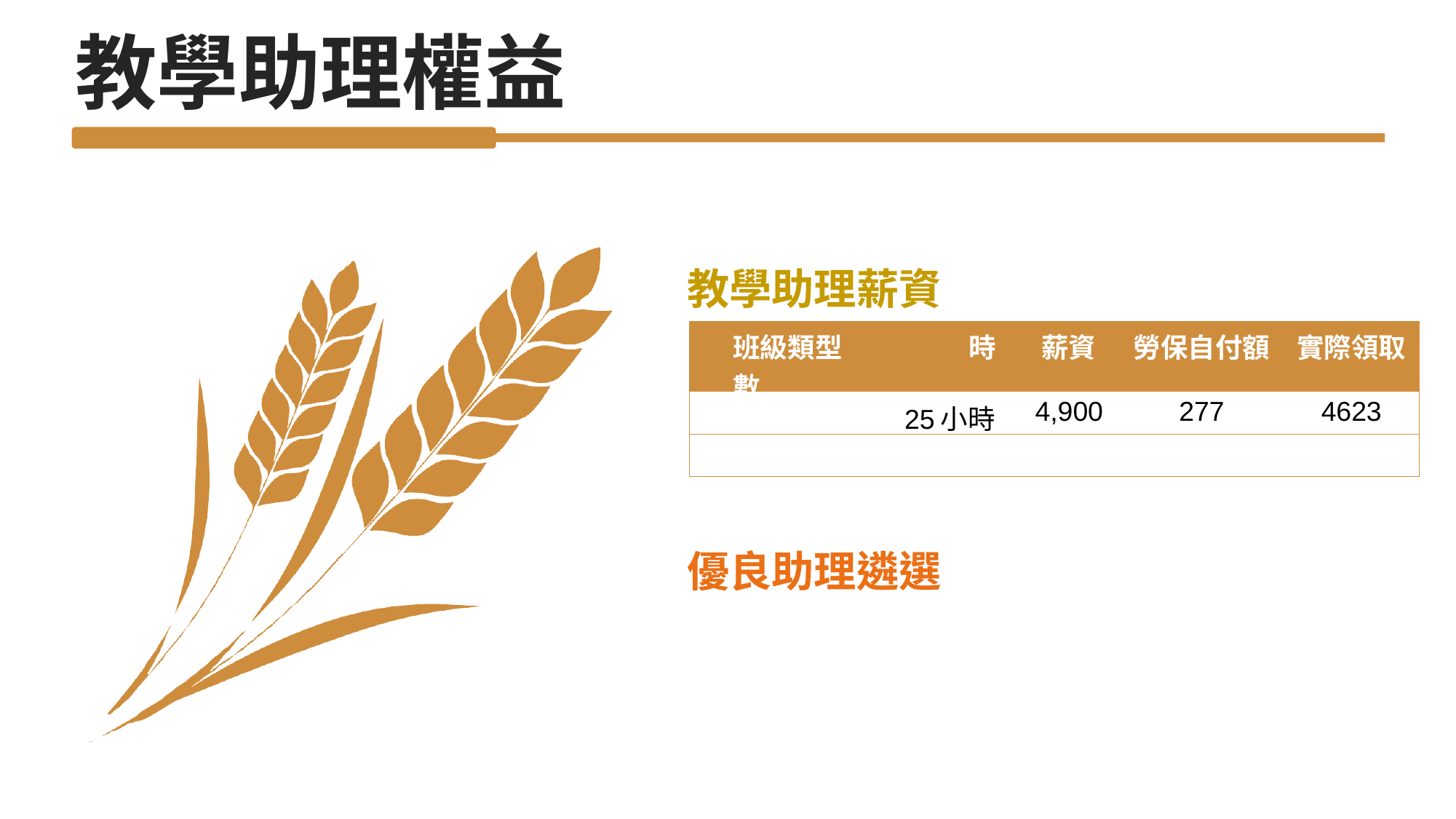

# 教學助理權益

教學助理薪資
| 班級類型 時數 | 薪資 | 勞保自付額 | 實際領取 |
| --- | --- | --- | --- |
| 25小時 | 4,900 | 277 | 4623 |
|  |  |  |  |
優良助理遴選